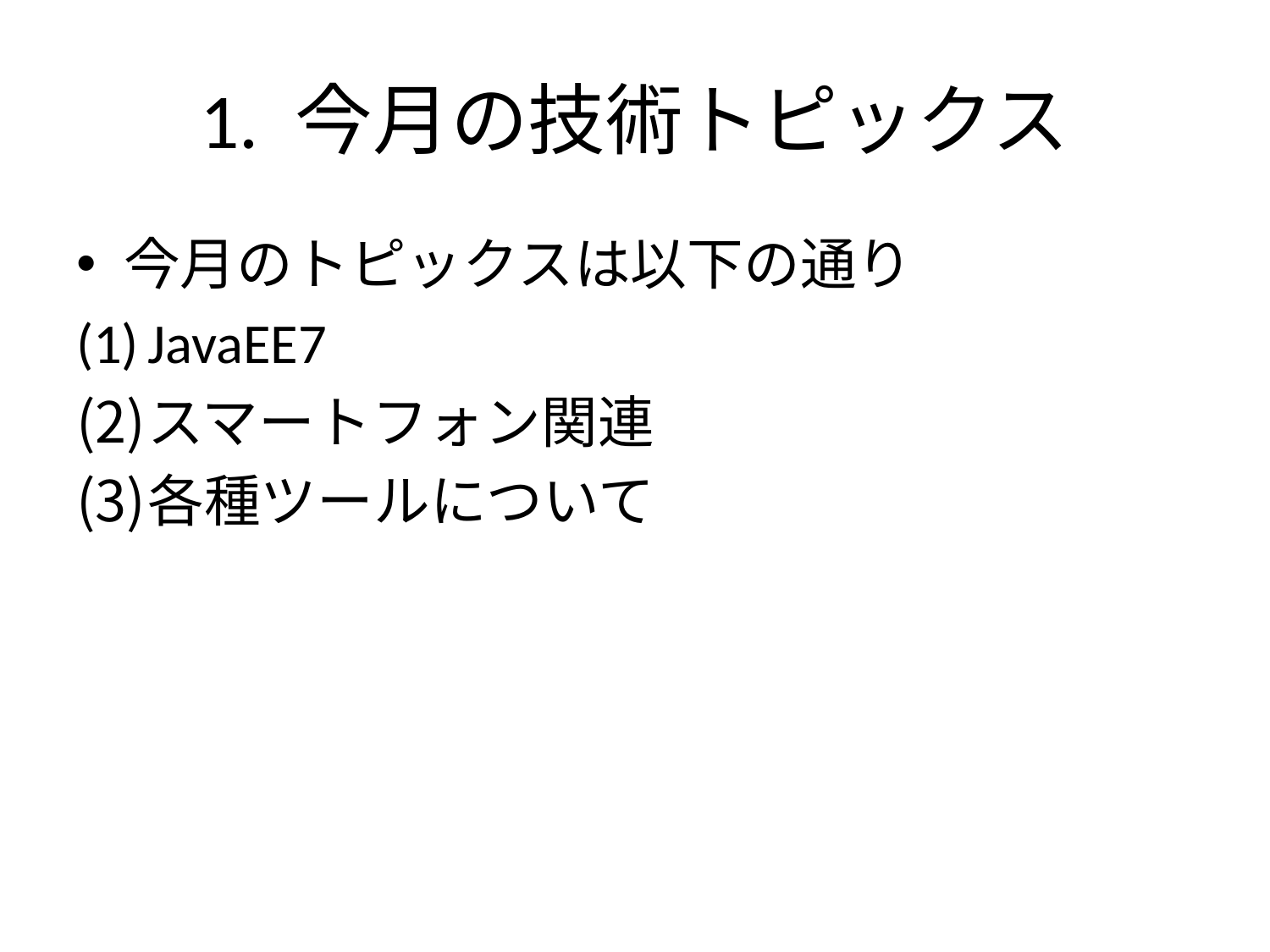

# 1. 今月の技術トピックス
今月のトピックスは以下の通り
JavaEE7
スマートフォン関連
各種ツールについて